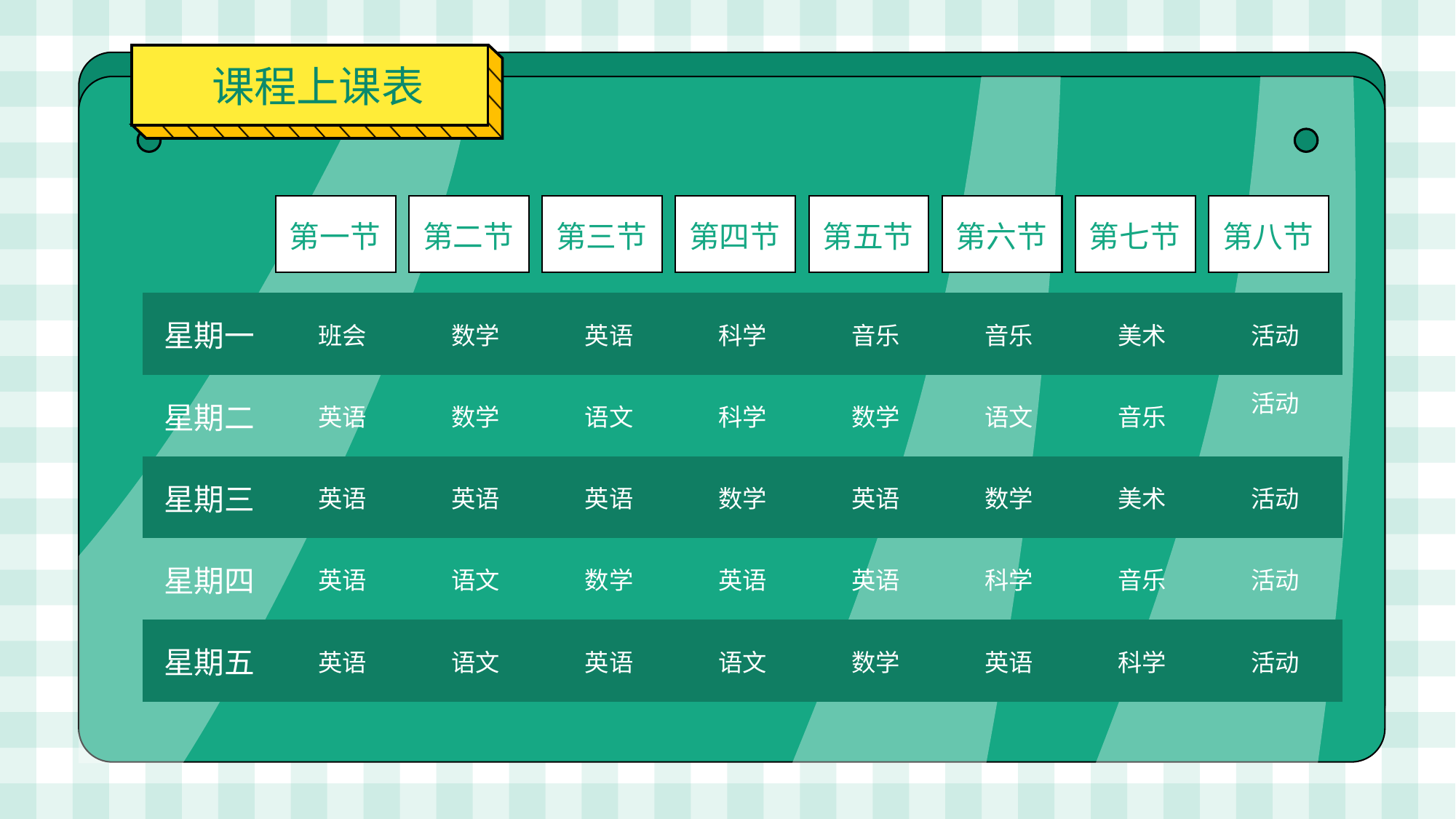

课程上课表

第一节
第二节
第三节
第四节
第五节
第六节
第七节
第八节
| 星期一 | 班会 | 数学 | 英语 | 科学 | 音乐 | 音乐 | 美术 | 活动 |
| --- | --- | --- | --- | --- | --- | --- | --- | --- |
| 星期二 | 英语 | 数学 | 语文 | 科学 | 数学 | 语文 | 音乐 | 活动 |
| 星期三 | 英语 | 英语 | 英语 | 数学 | 英语 | 数学 | 美术 | 活动 |
| 星期四 | 英语 | 语文 | 数学 | 英语 | 英语 | 科学 | 音乐 | 活动 |
| 星期五 | 英语 | 语文 | 英语 | 语文 | 数学 | 英语 | 科学 | 活动 |